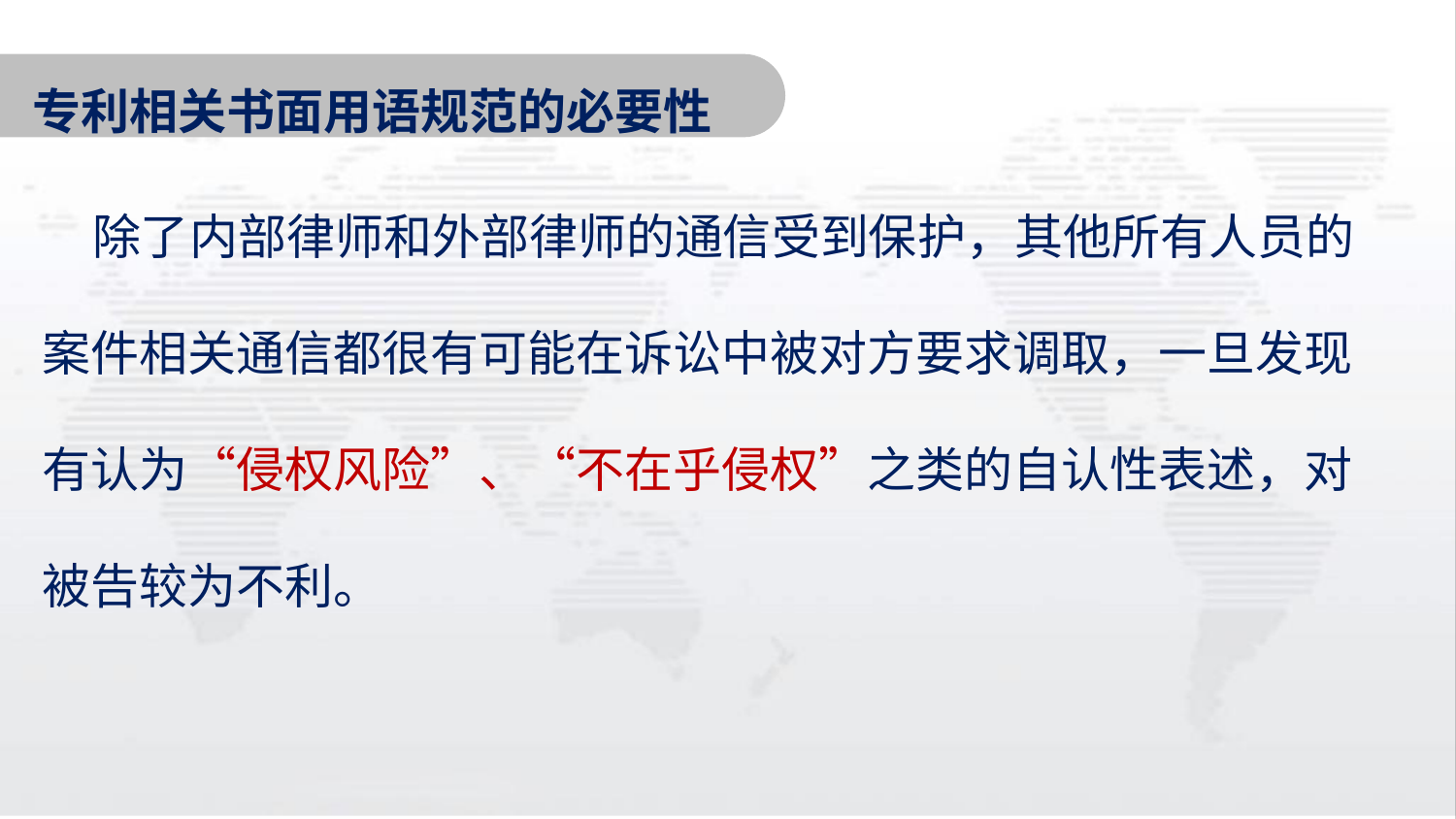

专利相关书面用语规范的必要性
     除了内部律师和外部律师的通信受到保护，其他所有人员的案件相关通信都很有可能在诉讼中被对方要求调取，一旦发现有认为“侵权风险”、“不在乎侵权”之类的自认性表述，对被告较为不利。